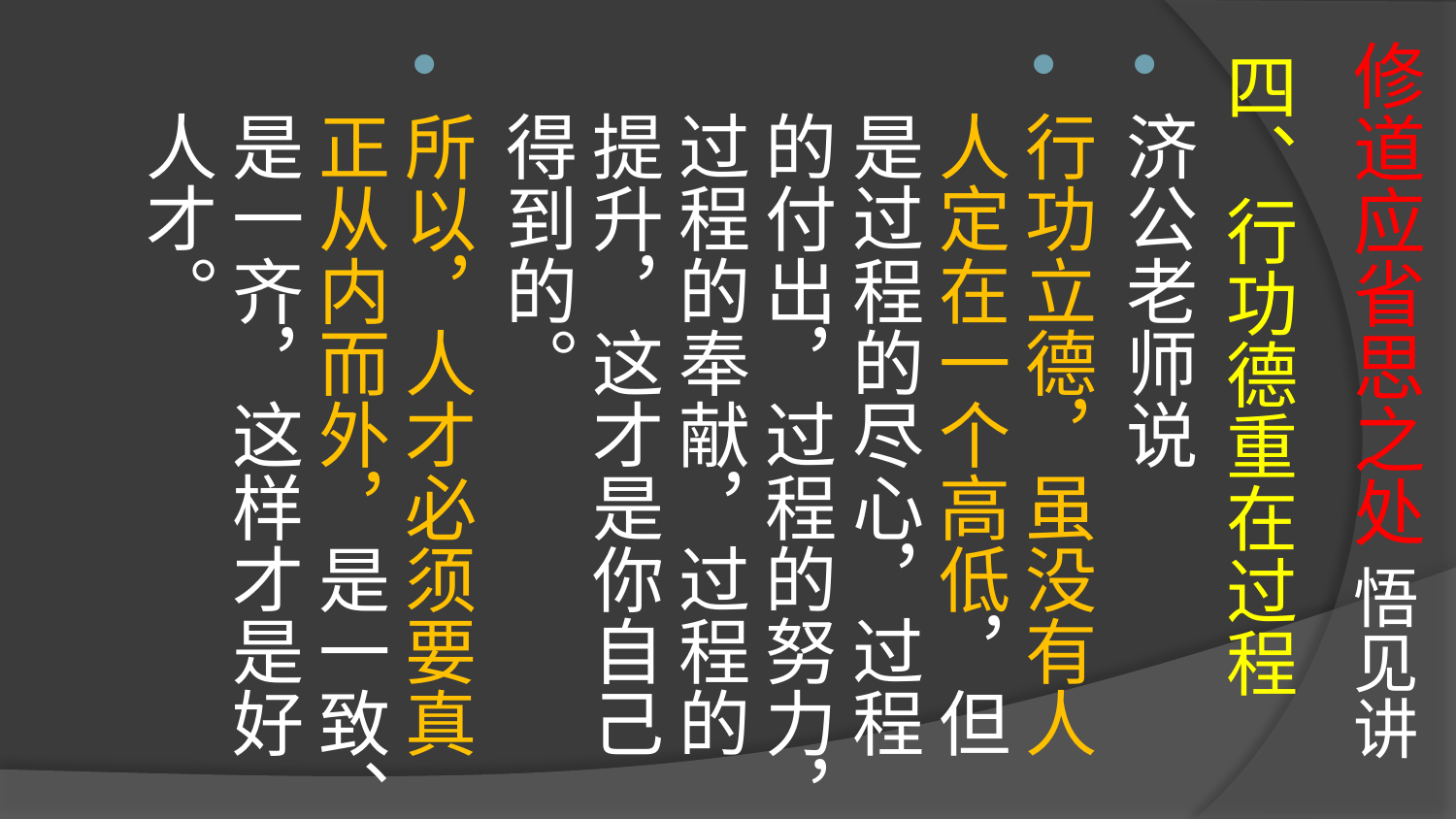

# 修道应省思之处 悟见讲
四、行功德重在过程
济公老师说
行功立德，虽没有人人定在一个高低，但是过程的尽心，过程的付出，过程的努力，过程的奉献，过程的提升，这才是你自己得到的。
所以，人才必须要真正从内而外，是一致、是一齐，这样才是好人才。